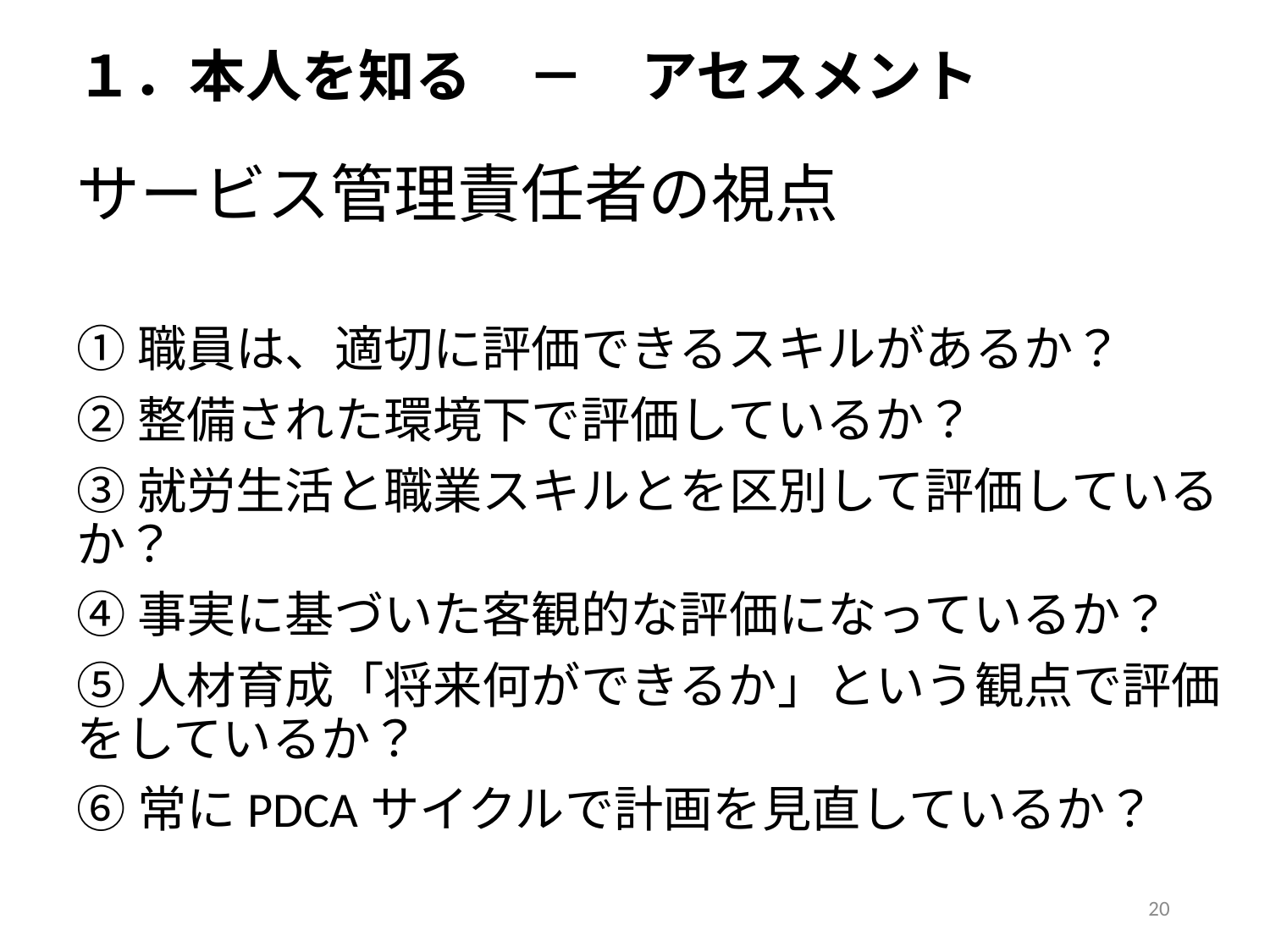

# １．本人を知る　－　アセスメント
サービス管理責任者の視点

①職員は、適切に評価できるスキルがあるか？
②整備された環境下で評価しているか？
③就労生活と職業スキルとを区別して評価しているか？
④事実に基づいた客観的な評価になっているか？
⑤人材育成「将来何ができるか」という観点で評価をしているか？
⑥常にPDCAサイクルで計画を見直しているか？

20